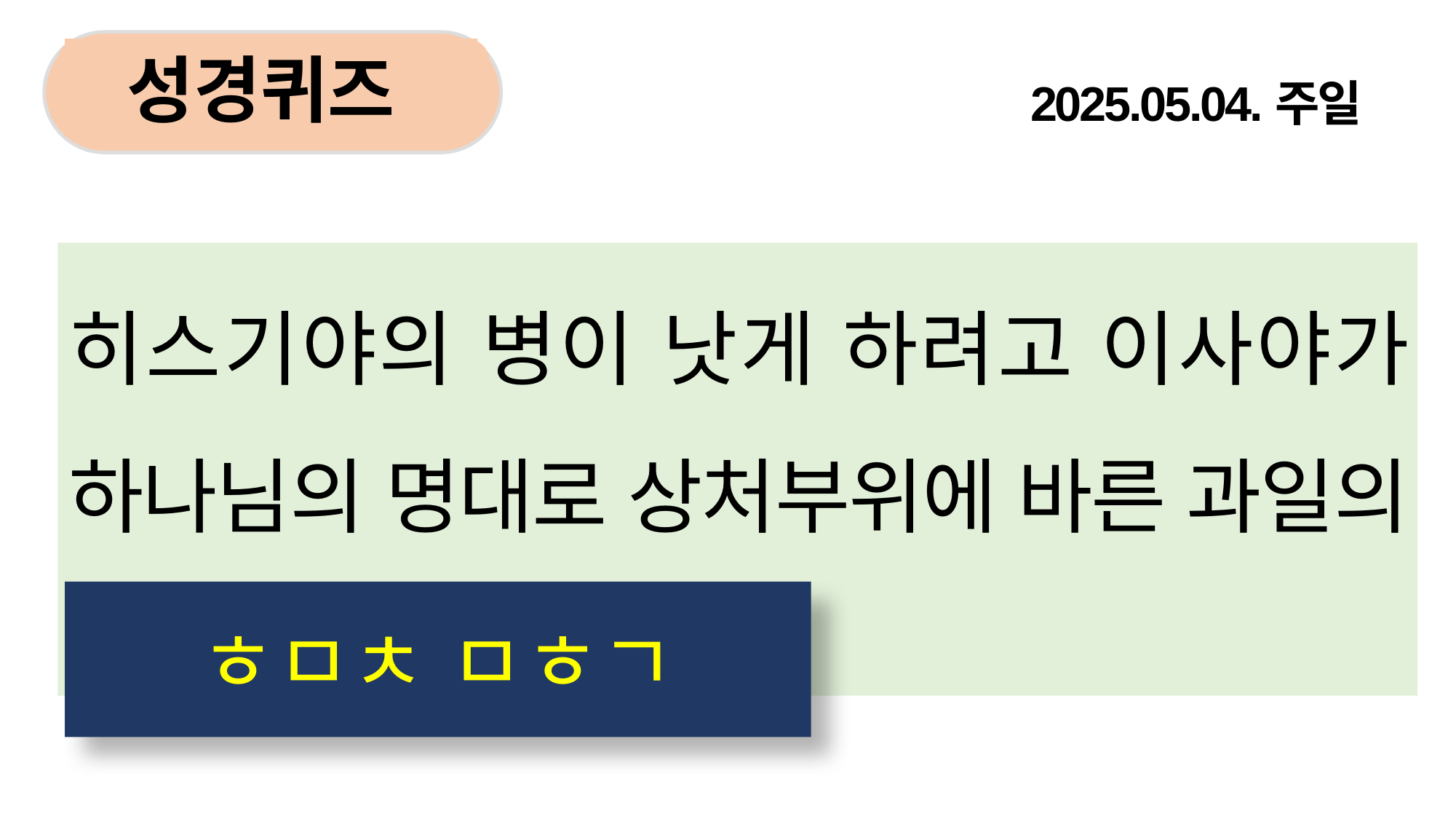

성경퀴즈
2025.05.04.주일
히스기야의 병이 낫게 하려고 이사야가 하나님의 명대로 상처부위에 바른 과일의 이름은?
ㅎㅁㅊ ㅁㅎㄱ